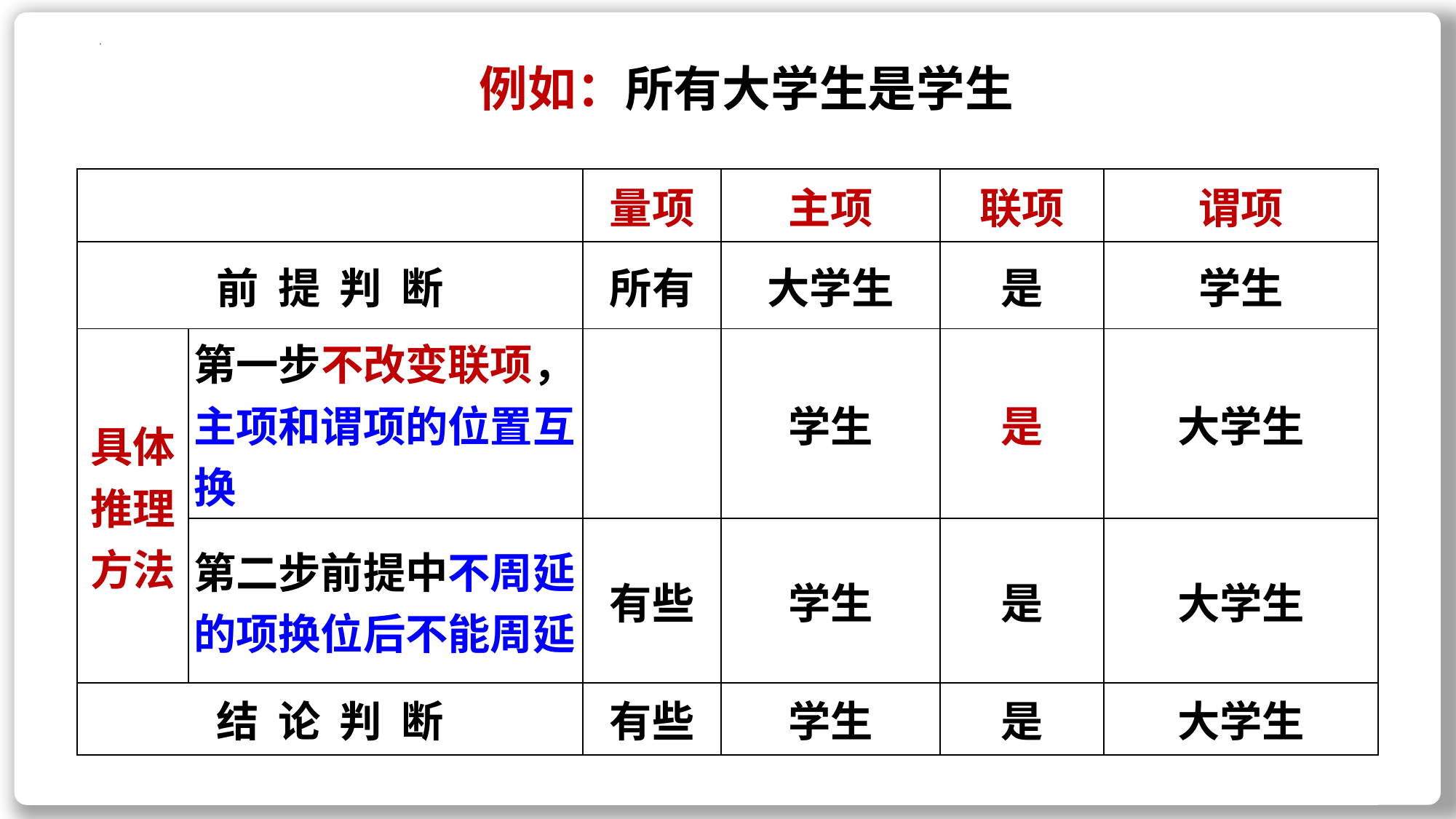

例如：所有大学生是学生
|  |  | 量项 | 主项 | 联项 | 谓项 |
| --- | --- | --- | --- | --- | --- |
| 前 提 判 断 |  | 所有 | 大学生 | 是 | 学生 |
| 具体 推理 方法 | 第一步不改变联项，主项和谓项的位置互换 |  | 学生 | 是 | 大学生 |
|  | 第二步前提中不周延的项换位后不能周延 | 有些 | 学生 | 是 | 大学生 |
| 结 论 判 断 |  | 有些 | 学生 | 是 | 大学生 |